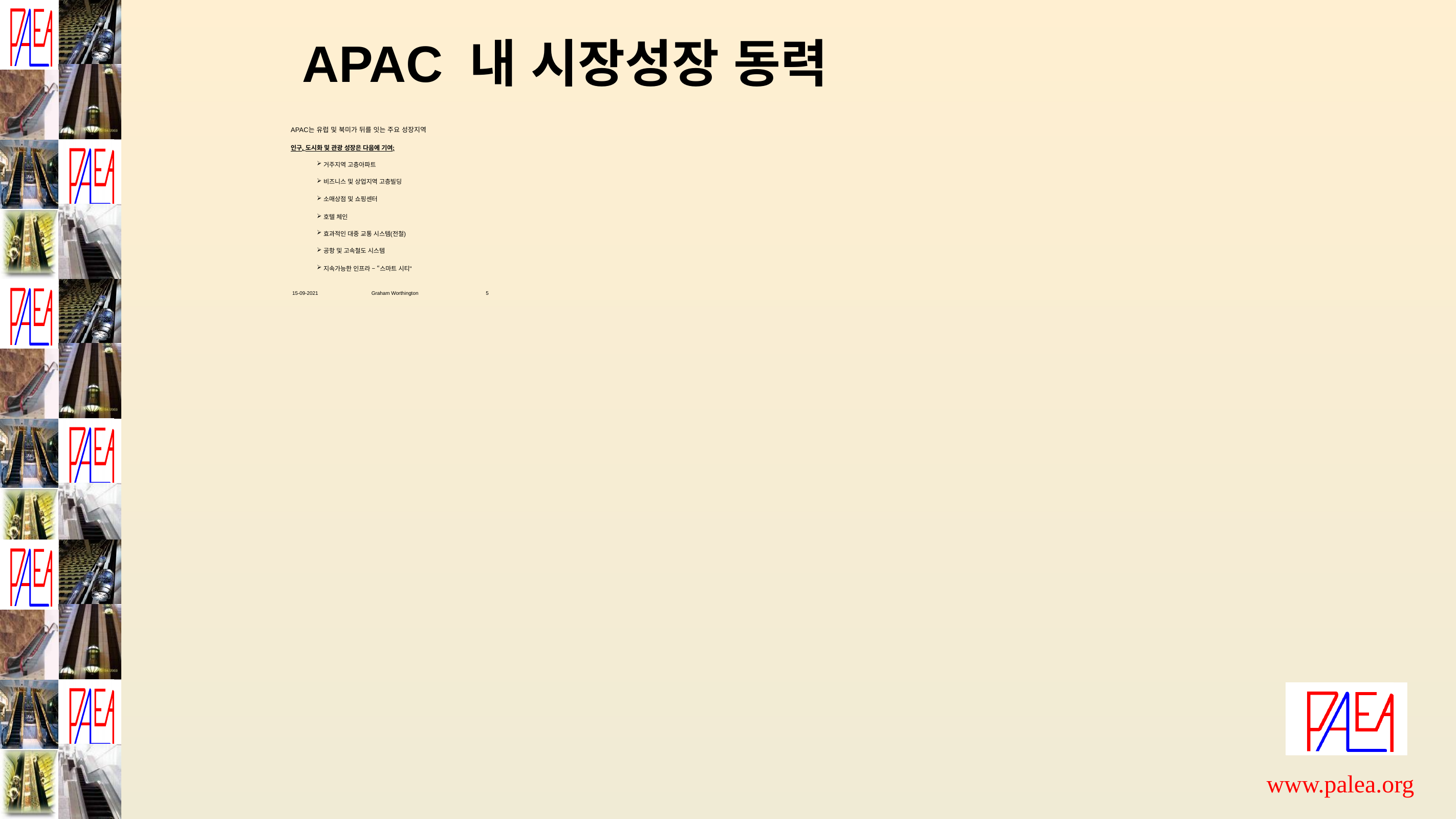

# APAC 내 시장성장 동력

APAC는 유럽 및 북미가 뒤를 잇는 주요 성장지역

인구, 도시화 및 관광 성장은 다음에 기여:

거주지역 고층아파트

비즈니스 및 상업지역 고층빌딩

소매상점 및 쇼핑센터

호텔 체인

효과적인 대중 교통 시스템(전철)

공항 및 고속철도 시스템

지속가능한 인프라 – “스마트 시티"

 15-09-2021                                      Graham Worthington                                                5